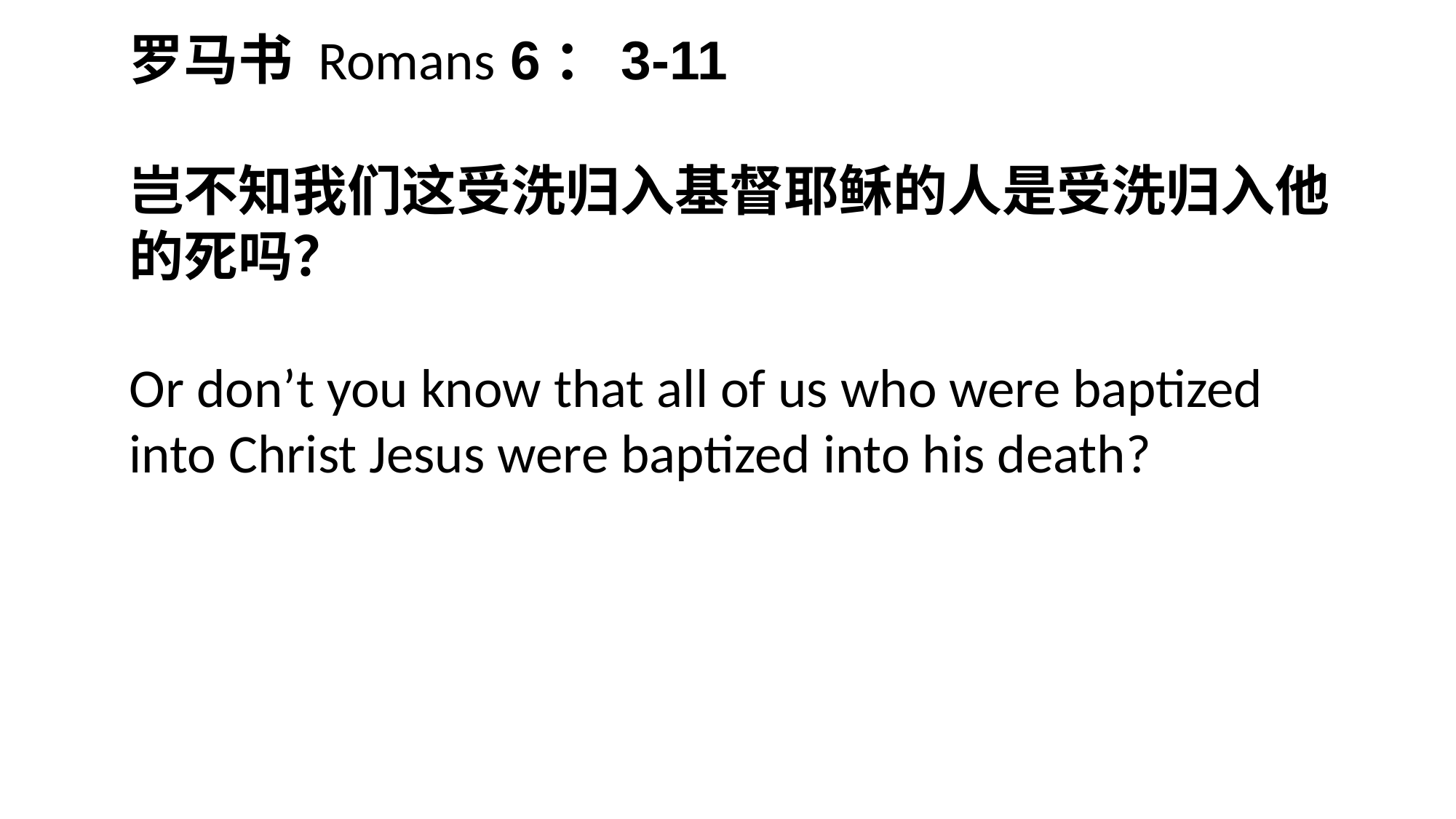

罗马书 Romans 6：3-11

岂不知我们这受洗归入基督耶稣的人是受洗归入他的死吗？

Or don’t you know that all of us who were baptized into Christ Jesus were baptized into his death?